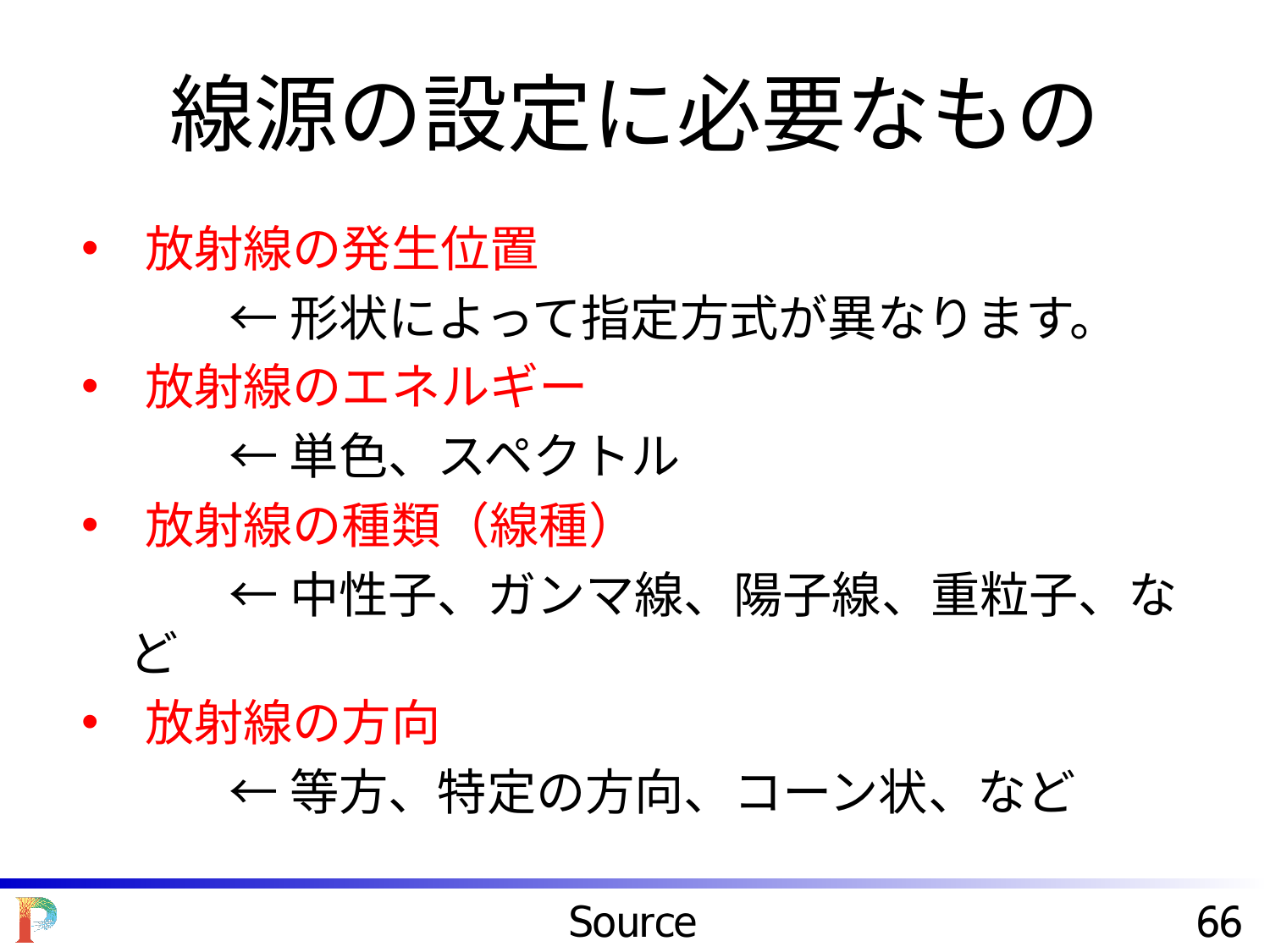

線源の設定に必要なもの
放射線の発生位置
　　　← 形状によって指定方式が異なります。
放射線のエネルギー
　　　← 単色、スペクトル
放射線の種類（線種）
　　　← 中性子、ガンマ線、陽子線、重粒子、など
放射線の方向
　　　← 等方、特定の方向、コーン状、など
Source